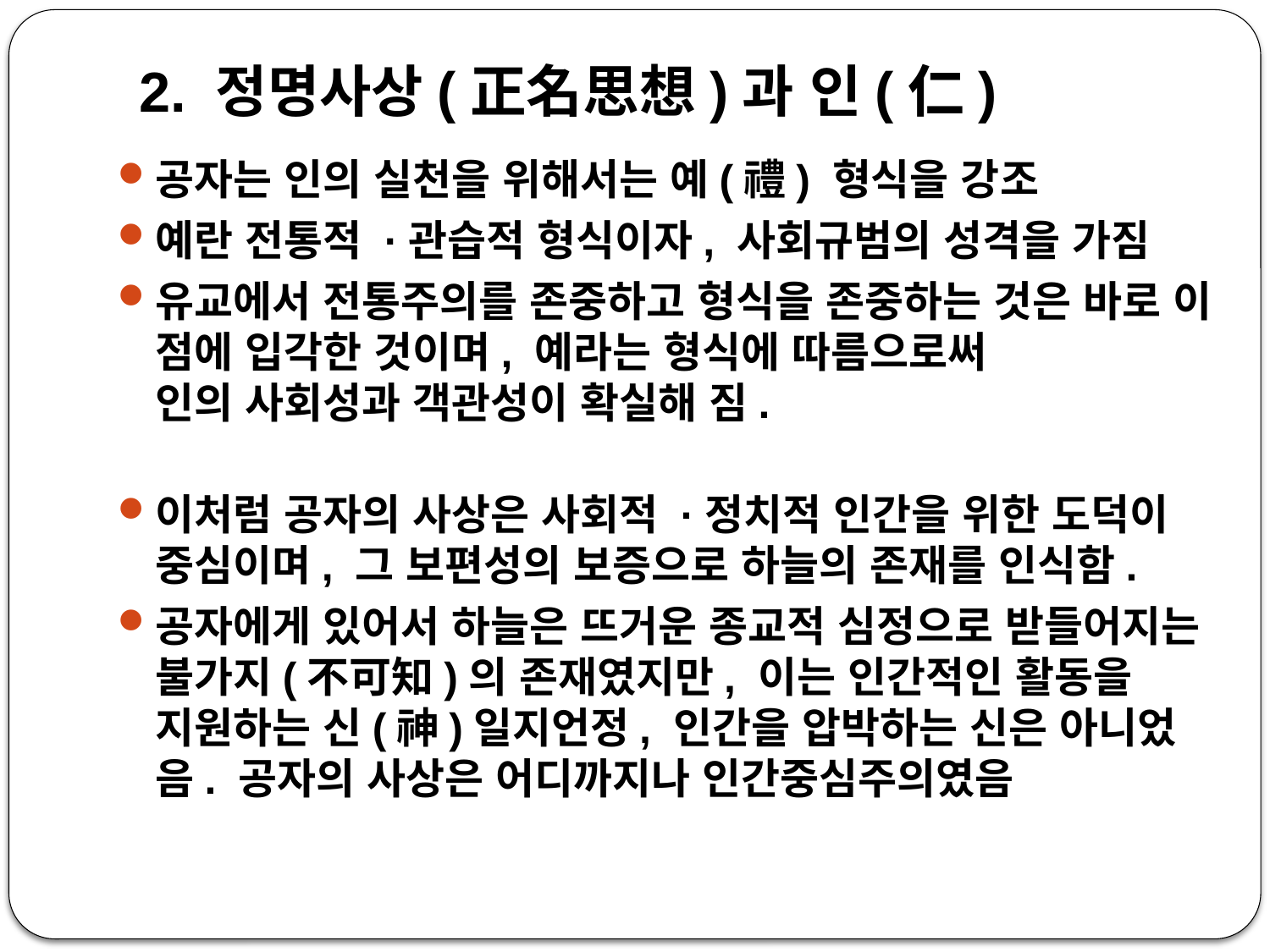

# 2. 정명사상(正名思想)과 인(仁)
공자는 인의 실천을 위해서는 예(禮) 형식을 강조
예란 전통적 ·관습적 형식이자, 사회규범의 성격을 가짐
유교에서 전통주의를 존중하고 형식을 존중하는 것은 바로 이 점에 입각한 것이며, 예라는 형식에 따름으로써
인의 사회성과 객관성이 확실해 짐.
이처럼 공자의 사상은 사회적 ·정치적 인간을 위한 도덕이 중심이며, 그 보편성의 보증으로 하늘의 존재를 인식함.
공자에게 있어서 하늘은 뜨거운 종교적 심정으로 받들어지는 불가지(不可知)의 존재였지만, 이는 인간적인 활동을 지원하는 신(神)일지언정, 인간을 압박하는 신은 아니었음. 공자의 사상은 어디까지나 인간중심주의였음